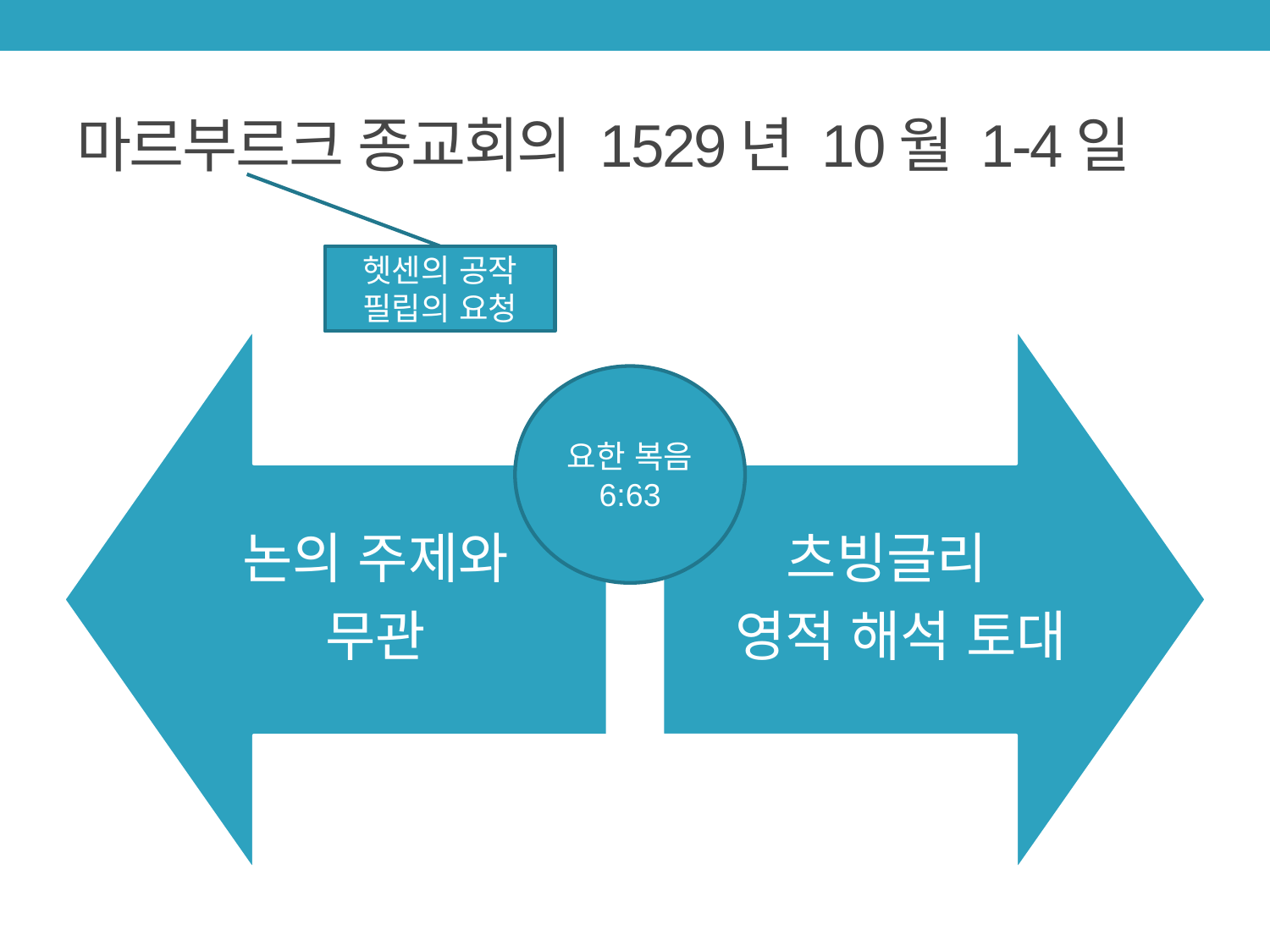

# 마르부르크 종교회의 1529년 10월 1-4일
헷센의 공작 필립의 요청
논의 주제와
무관
츠빙글리
 영적 해석 토대
요한 복음 6:63